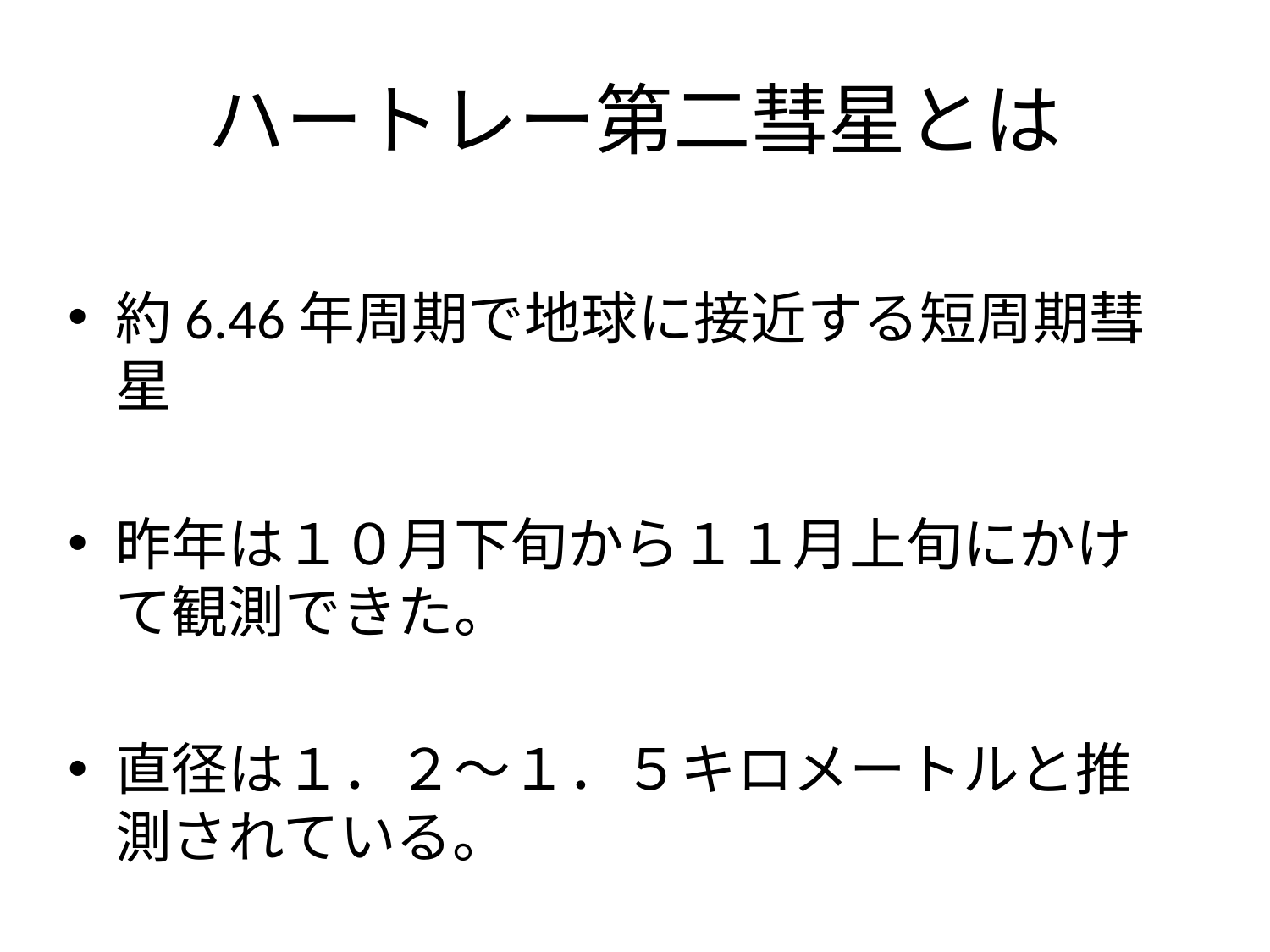

# ハートレー第二彗星とは
約6.46年周期で地球に接近する短周期彗星

昨年は１０月下旬から１１月上旬にかけて観測できた。

直径は１．２～１．５キロメートルと推測されている。